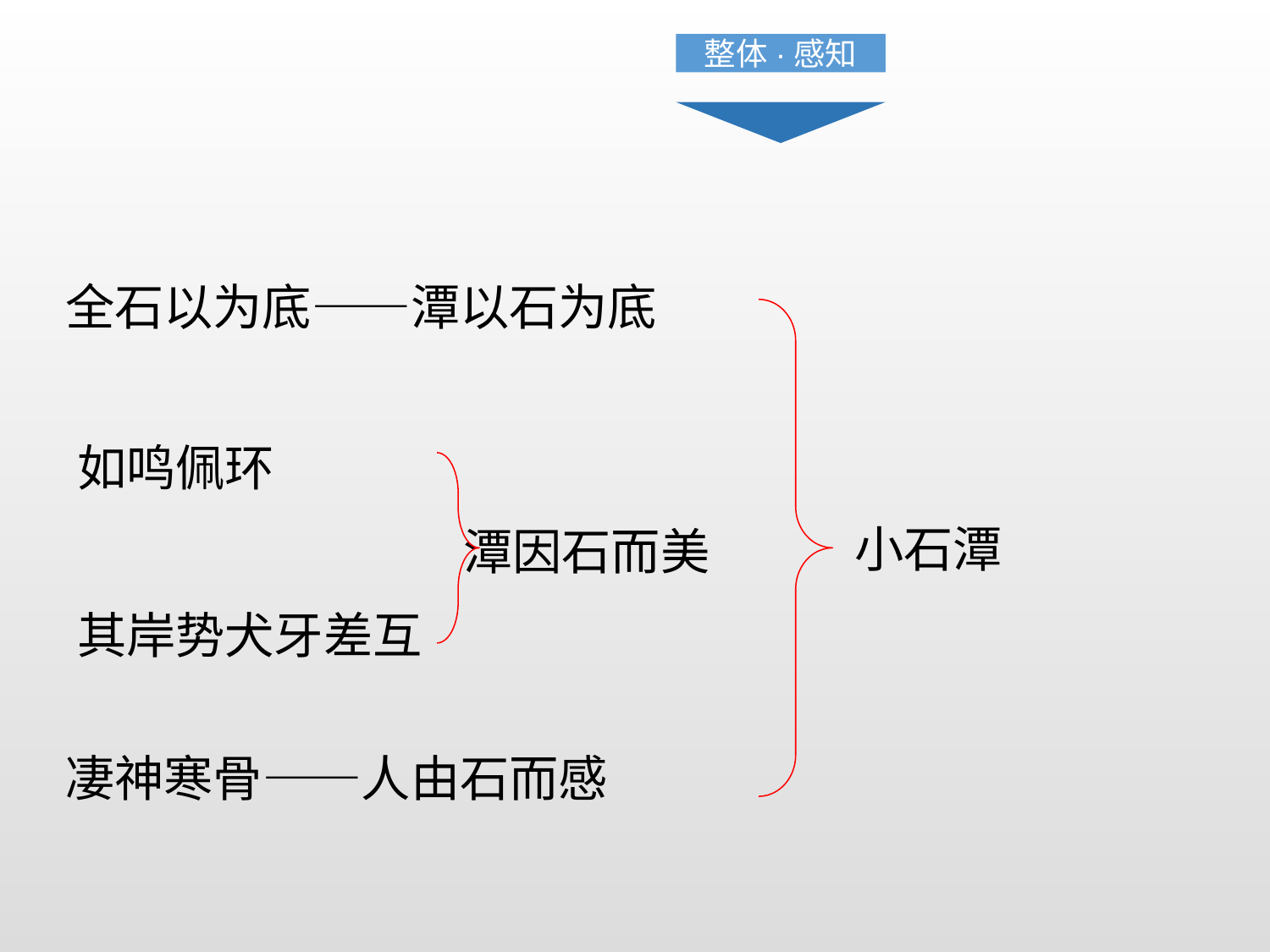

整体·感知

全石以为底——潭以石为底

如鸣佩环
                                  潭因石而美
其岸势犬牙差互

小石潭
凄神寒骨——人由石而感